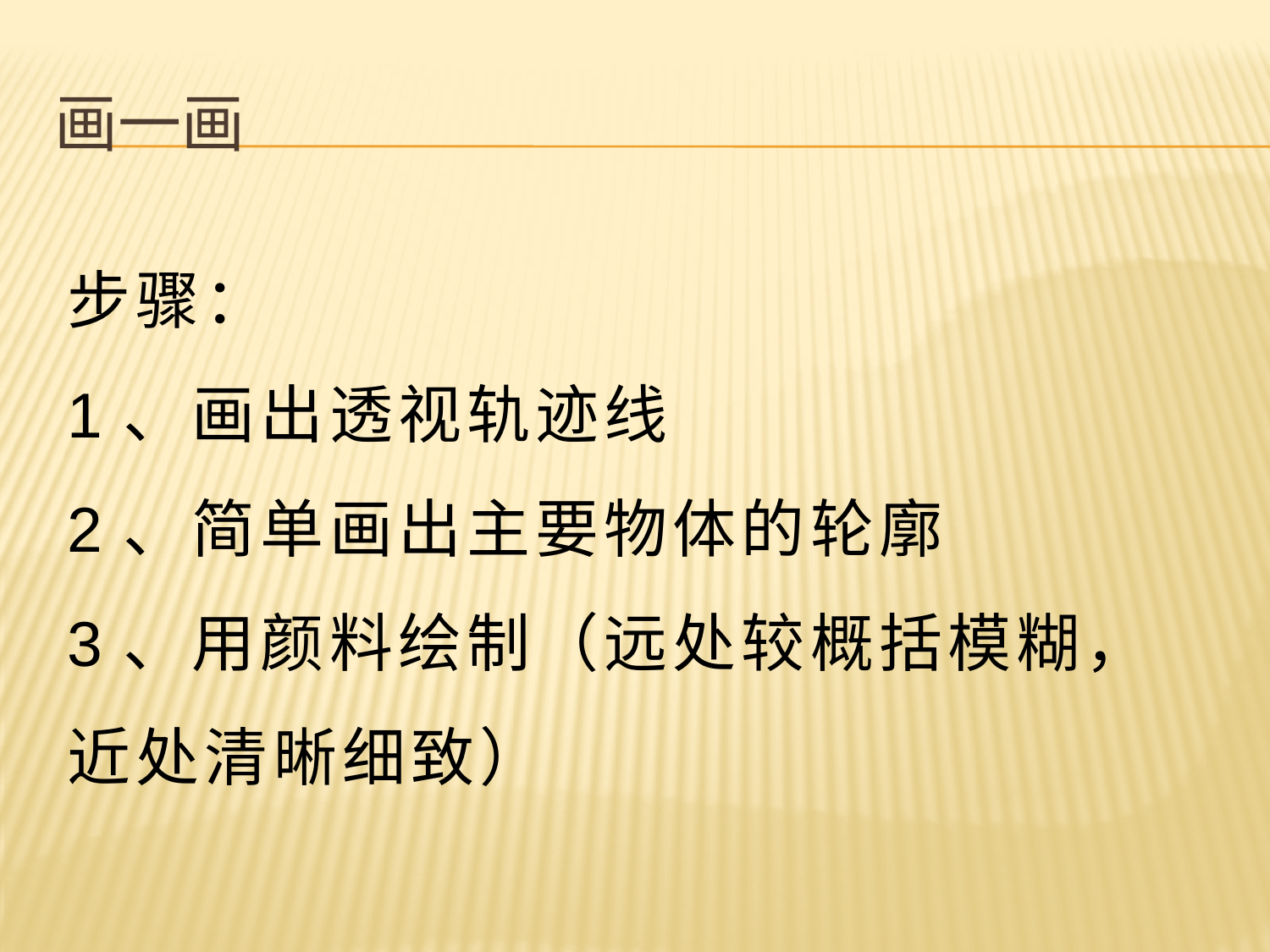

# 画一画
步骤：
1、画出透视轨迹线
2、简单画出主要物体的轮廓
3、用颜料绘制（远处较概括模糊，近处清晰细致）